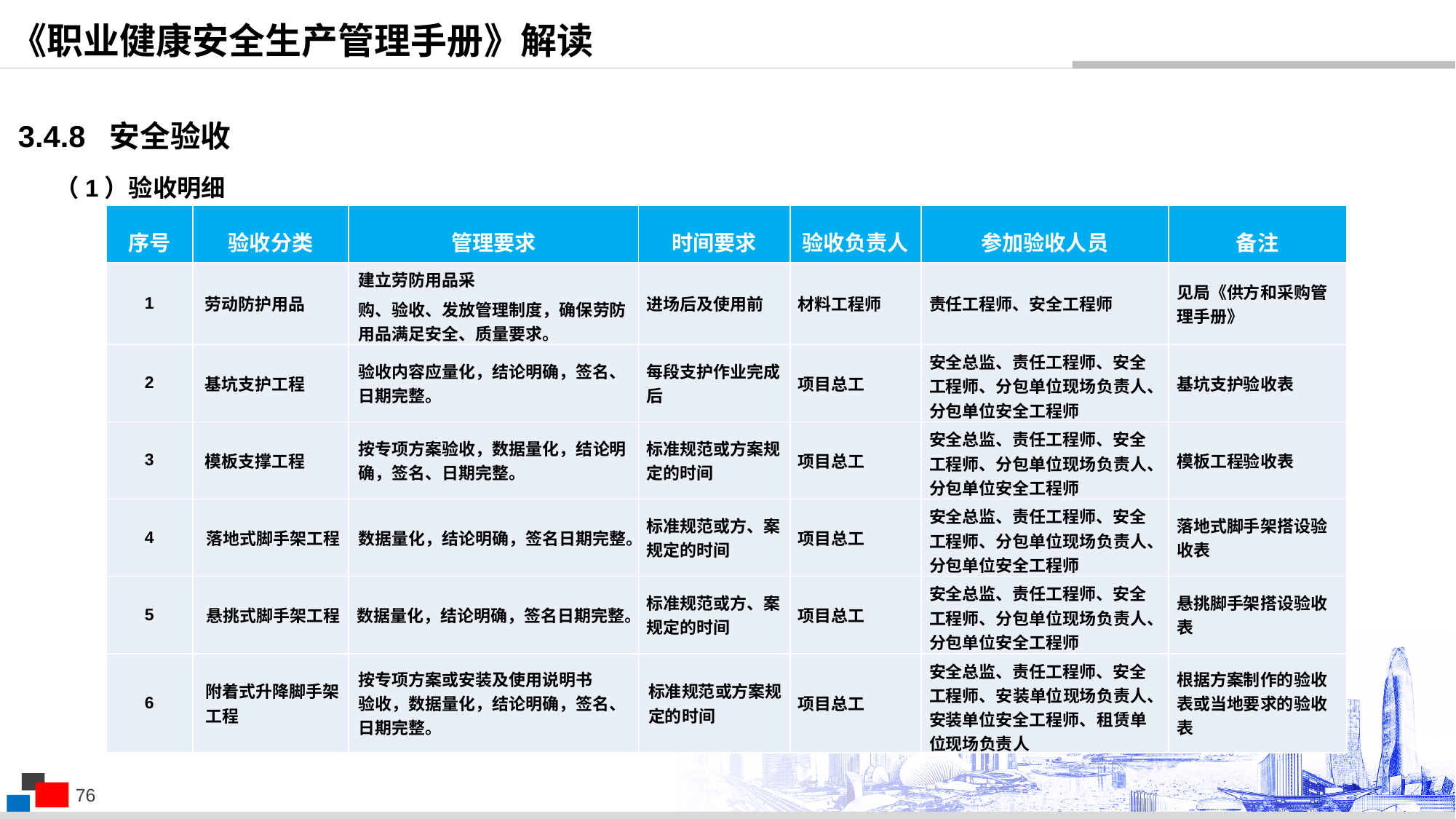

《职业健康安全生产管理手册》解读
3.4.8  安全验收
（1）验收明细
| 序号 | 验收分类 | 管理要求 | 时间要求 | 验收负责人 | 参加验收人员 | 备注 |
| --- | --- | --- | --- | --- | --- | --- |
| 1 | 劳动防护用品 | 建立劳防用品采 购、验收、发放管理制度，确保劳防用品满足安全、质量要求。 | 进场后及使用前 | 材料工程师 | 责任工程师、安全工程师 | 见局《供方和采购管理手册》 |
| 2 | 基坑支护工程 | 验收内容应量化，结论明确，签名、日期完整。 | 每段支护作业完成后 | 项目总工 | 安全总监、责任工程师、安全工程师、分包单位现场负责人、分包单位安全工程师 | 基坑支护验收表 |
| 3 | 模板支撑工程 | 按专项方案验收，数据量化，结论明确，签名、日期完整。 | 标准规范或方案规定的时间 | 项目总工 | 安全总监、责任工程师、安全工程师、分包单位现场负责人、分包单位安全工程师 | 模板工程验收表 |
| 4 | 落地式脚手架工程 | 数据量化，结论明确，签名日期完整。 | 标准规范或方、案规定的时间 | 项目总工 | 安全总监、责任工程师、安全工程师、分包单位现场负责人、分包单位安全工程师 | 落地式脚手架搭设验收表 |
| 5 | 悬挑式脚手架工程 | 数据量化，结论明确，签名日期完整。 | 标准规范或方、案规定的时间 | 项目总工 | 安全总监、责任工程师、安全工程师、分包单位现场负责人、分包单位安全工程师 | 悬挑脚手架搭设验收表 |
| 6 | 附着式升降脚手架工程 | 按专项方案或安装及使用说明书 验收，数据量化，结论明确，签名、日期完整。 | 标准规范或方案规定的时间 | 项目总工 | 安全总监、责任工程师、安全工程师、安装单位现场负责人、安装单位安全工程师、租赁单位现场负责人 | 根据方案制作的验收表或当地要求的验收表 |